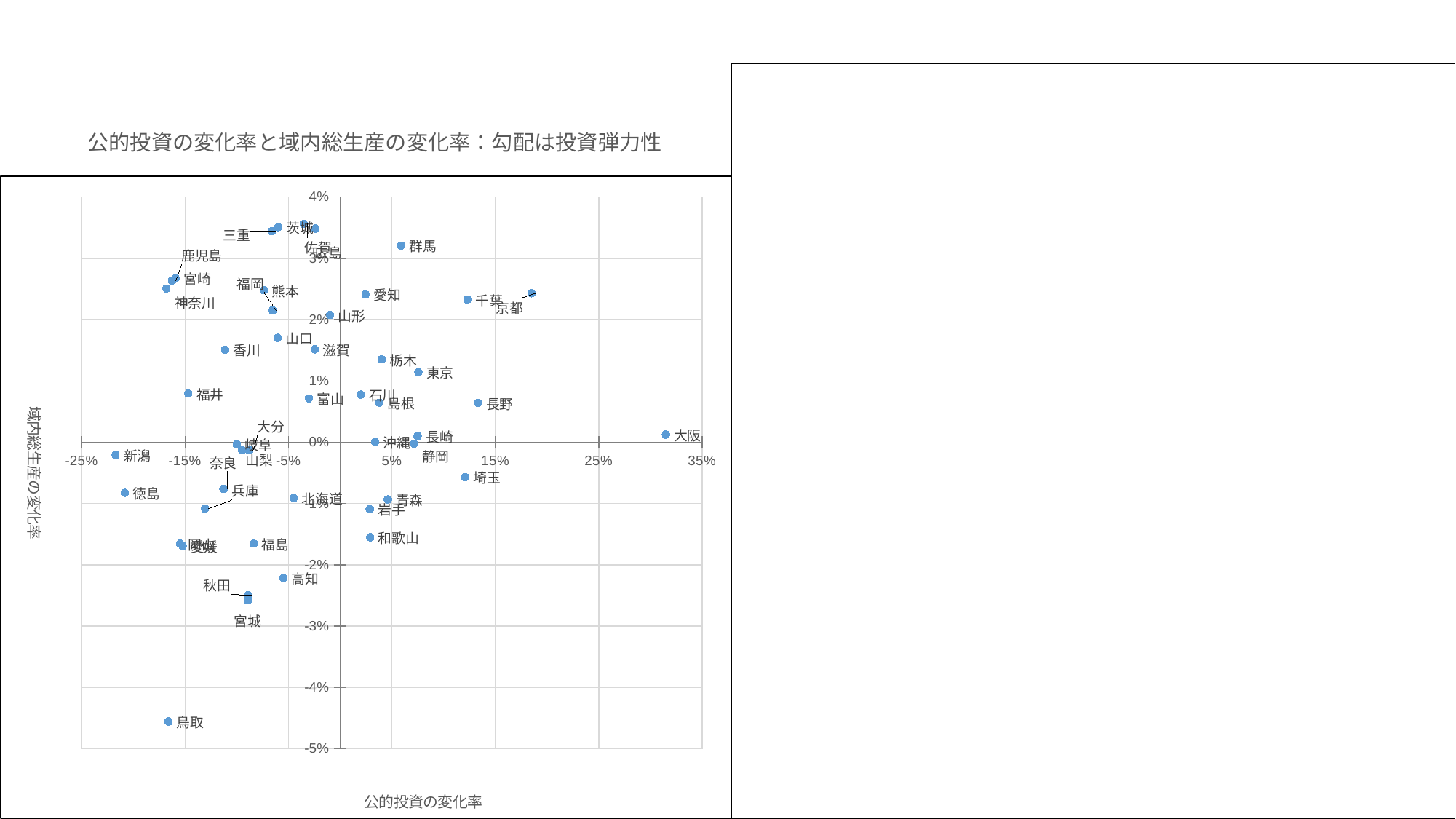

公的投資の変化率と域内総生産の変化率：勾配は投資弾力性

### Chart

| Category |  |
|---|---|